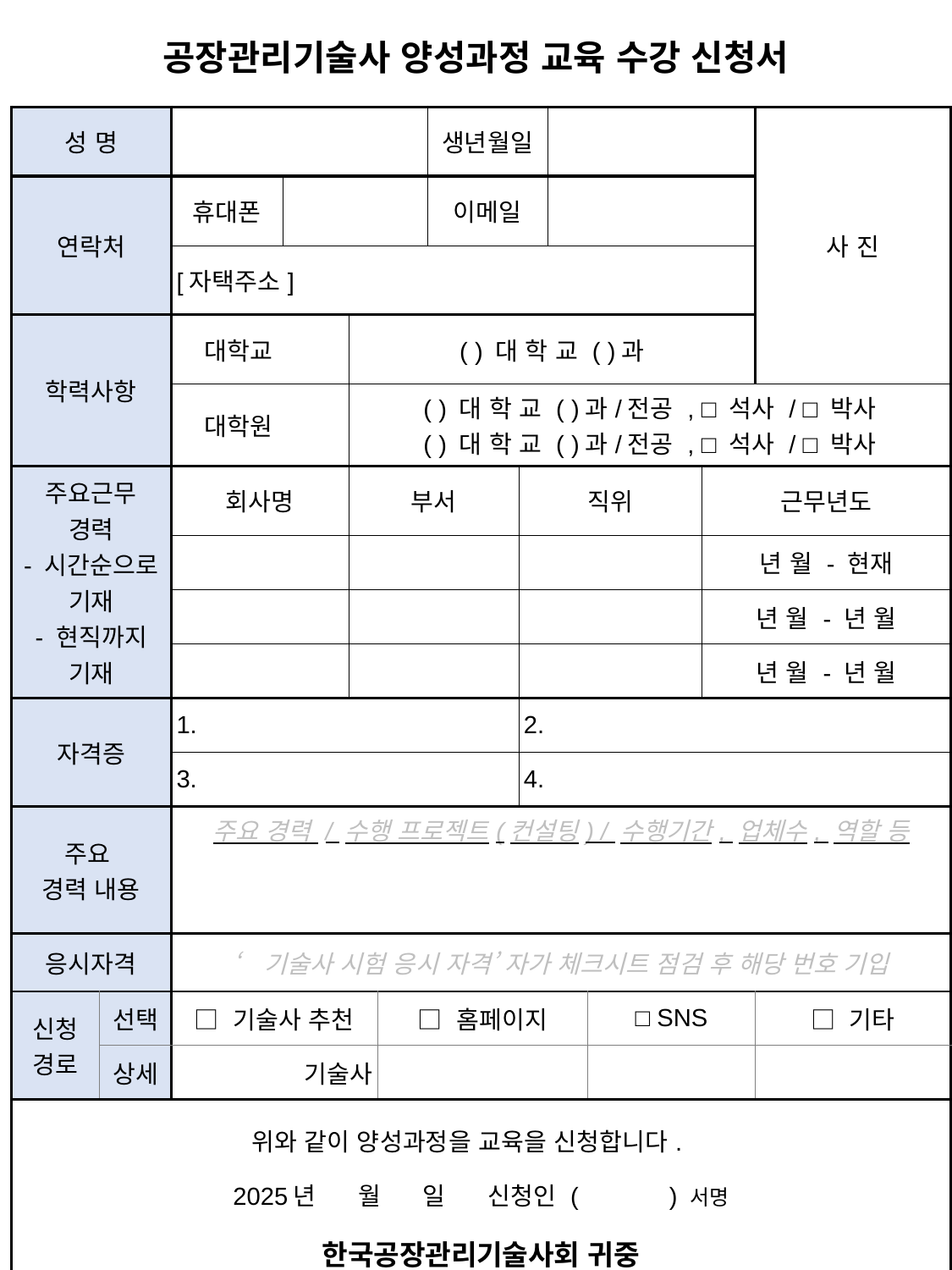

공장관리기술사 양성과정 교육 수강 신청서
| 성 명 |  |  |  |  | 생년월일 | 생년월일 |  |  |  |  | 사 진 |
| --- | --- | --- | --- | --- | --- | --- | --- | --- | --- | --- | --- |
| 연락처 |  | 휴대폰 |  |  | 이메일 | 이메일 |  |  |  |  |  |
|  |  | [자택주소] |  |  |  |  |  |  |  |  |  |
| 학력사항 |  | 대학교 |  | ( ) 대 학 교 ( )과 |  |  |  |  |  |  |  |
|  |  | 대학원 |  | ( ) 대 학 교 ( )과/전공 , □ 석사 / □ 박사 ( ) 대 학 교 ( )과/전공 , □ 석사 / □ 박사 |  |  |  |  |  |  |  |
| 주요근무 경력 - 시간순으로 기재 - 현직까지 기재 |  | 회사명 |  | 부서 |  |  | 직위 |  |  | 근무년도 | 직위 |
|  |  |  |  |  |  |  |  |  |  | 년 월 - 현재 |  |
|  |  |  |  |  |  |  |  |  |  | 년 월 - 년 월 |  |
|  |  |  |  |  |  |  |  |  |  | 년 월 - 년 월 |  |
| 자격증 |  | 1. |  |  |  |  | 2. |  |  |  |  |
|  |  | 3. |  |  |  |  | 4. |  |  |  |  |
| 주요 경력 내용 |  | 주요 경력 / 수행 프로젝트(컨설팅) / 수행기간, 업체수, 역할 등 |  |  |  |  |  |  |  |  |  |
| 응시자격 |  | ‘기술사 시험 응시 자격’ 자가 체크시트 점검 후 해당 번호 기입 |  |  |  |  |  |  |  |  |  |
| 신청 경로 | 선택 | □ 기술사 추천 |  |  | □ 홈페이지 |  |  |  | □ SNS |  | □ 기타 |
|  | 상세 | 기술사 |  |  |  |  |  |  |  |  |  |
| 위와 같이 양성과정을 교육을 신청합니다. 2025년 월 일 신청인 ( ) 서명 한국공장관리기술사회 귀중 |  |  |  |  |  |  |  |  |  |  |  |